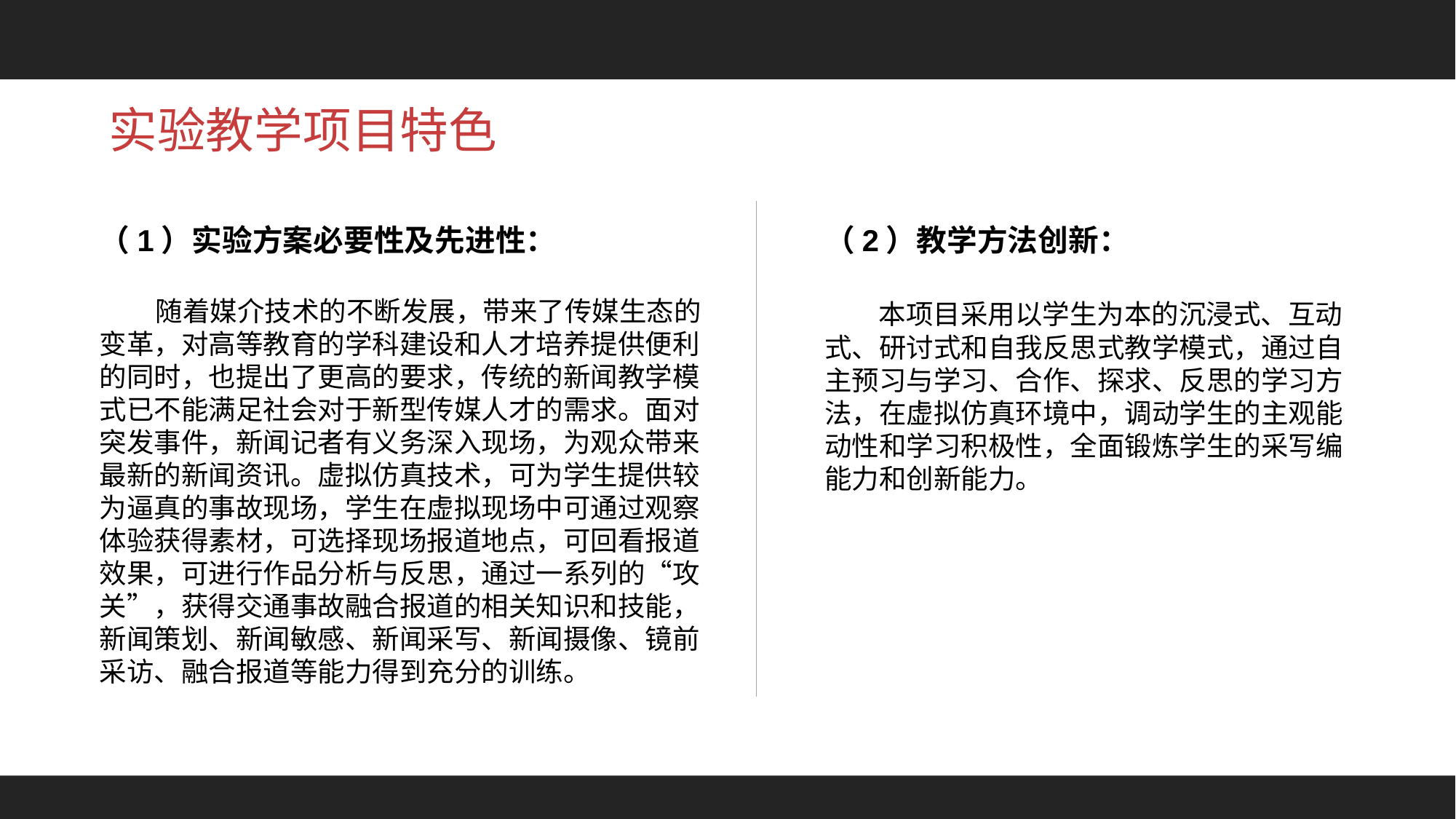

实验教学项目特色
（1）实验方案必要性及先进性：

        随着媒介技术的不断发展，带来了传媒生态的变革，对高等教育的学科建设和人才培养提供便利的同时，也提出了更高的要求，传统的新闻教学模式已不能满足社会对于新型传媒人才的需求。面对突发事件，新闻记者有义务深入现场，为观众带来最新的新闻资讯。虚拟仿真技术，可为学生提供较为逼真的事故现场，学生在虚拟现场中可通过观察体验获得素材，可选择现场报道地点，可回看报道效果，可进行作品分析与反思，通过一系列的“攻关”，获得交通事故融合报道的相关知识和技能，新闻策划、新闻敏感、新闻采写、新闻摄像、镜前采访、融合报道等能力得到充分的训练。
（2）教学方法创新：

       本项目采用以学生为本的沉浸式、互动式、研讨式和自我反思式教学模式，通过自主预习与学习、合作、探求、反思的学习方法，在虚拟仿真环境中，调动学生的主观能动性和学习积极性，全面锻炼学生的采写编能力和创新能力。